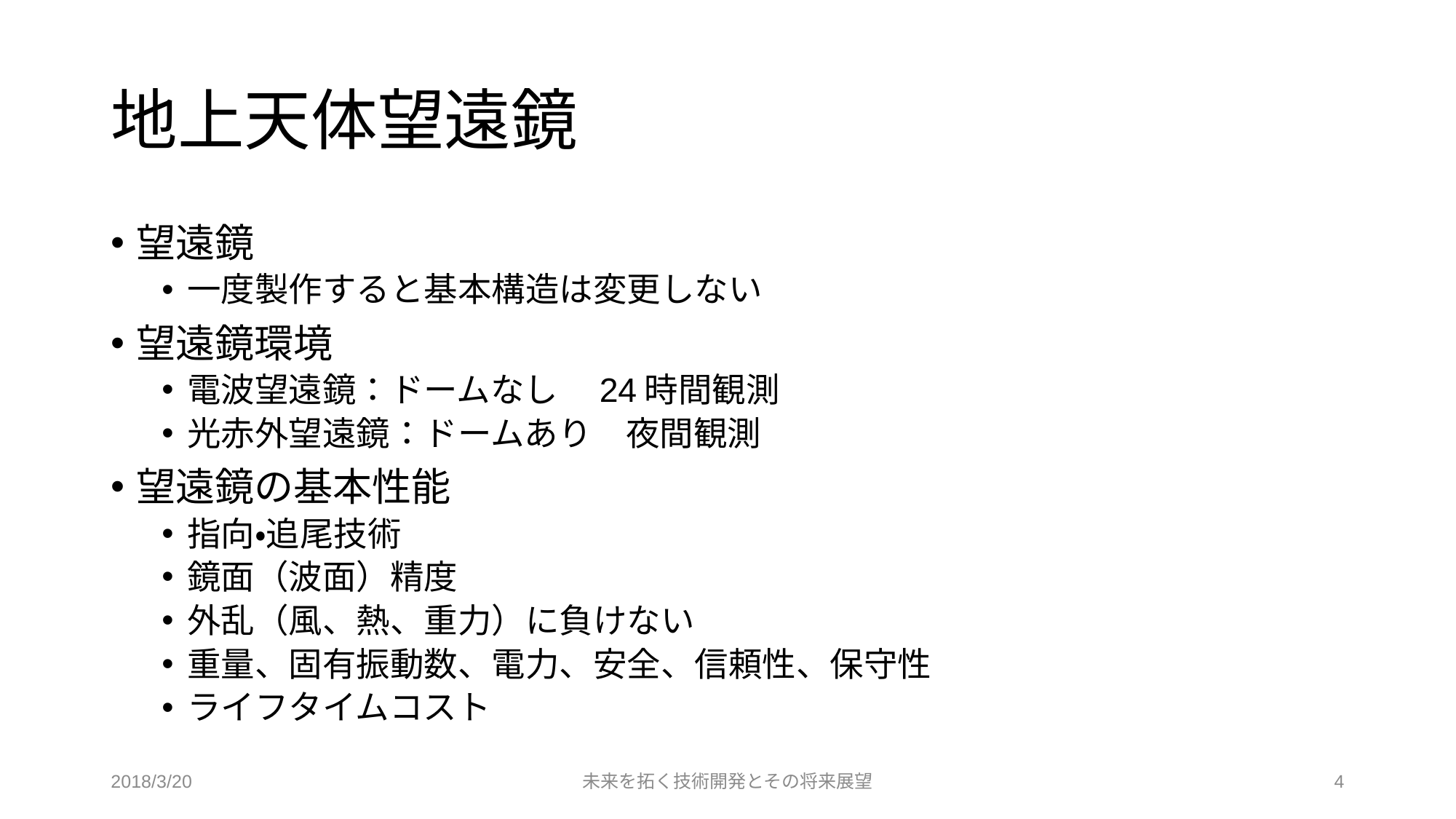

# 地上天体望遠鏡
望遠鏡
一度製作すると基本構造は変更しない
望遠鏡環境
電波望遠鏡：ドームなし　24時間観測
光赤外望遠鏡：ドームあり　夜間観測
望遠鏡の基本性能
指向・追尾技術
鏡面（波面）精度
外乱（風、熱、重力）に負けない
重量、固有振動数、電力、安全、信頼性、保守性
ライフタイムコスト

2018/3/20
未来を拓く技術開発とその将来展望
4